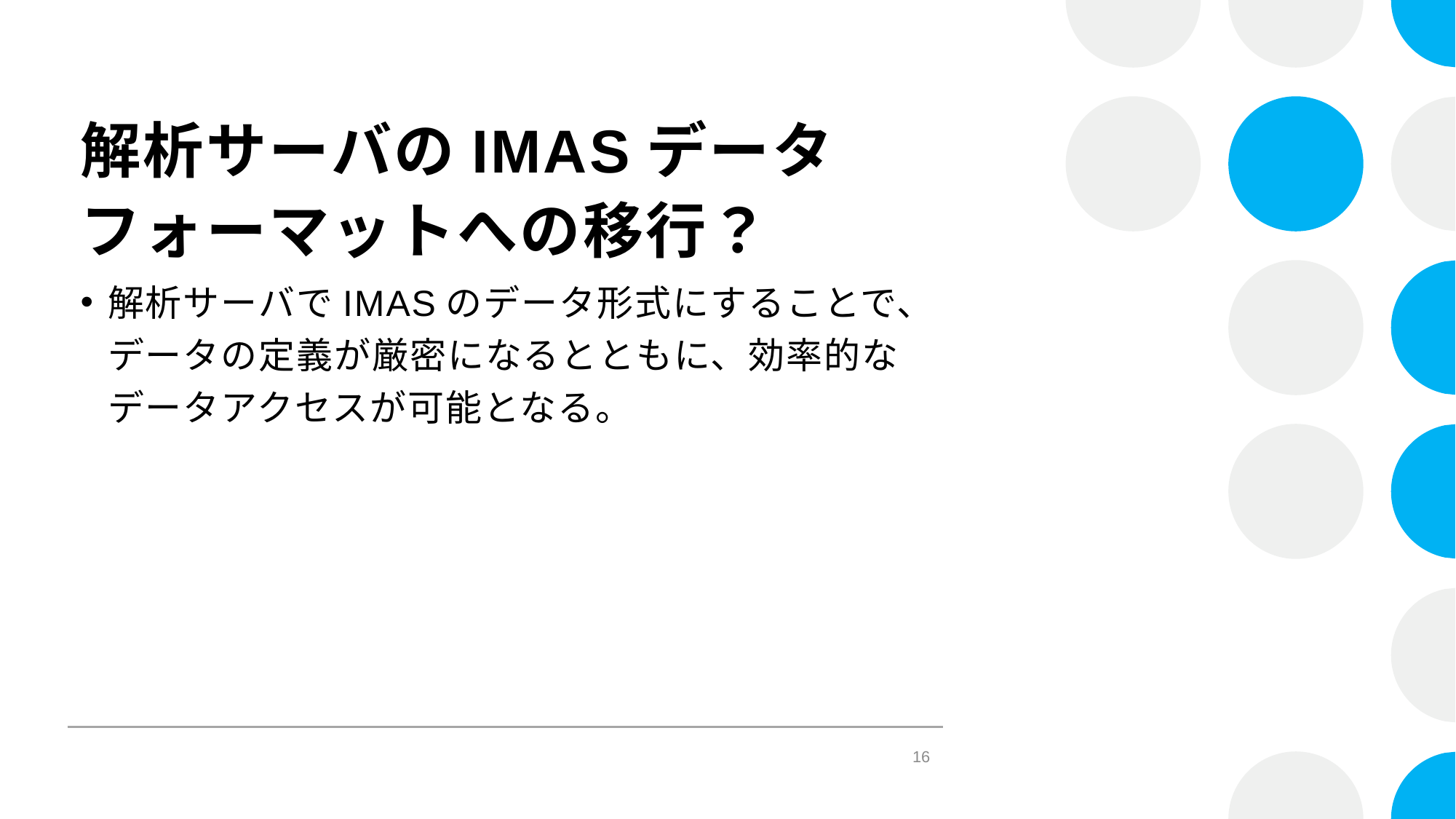

# 解析サーバのIMASデータフォーマットへの移行？
解析サーバでIMASのデータ形式にすることで、データの定義が厳密になるとともに、効率的なデータアクセスが可能となる。

16